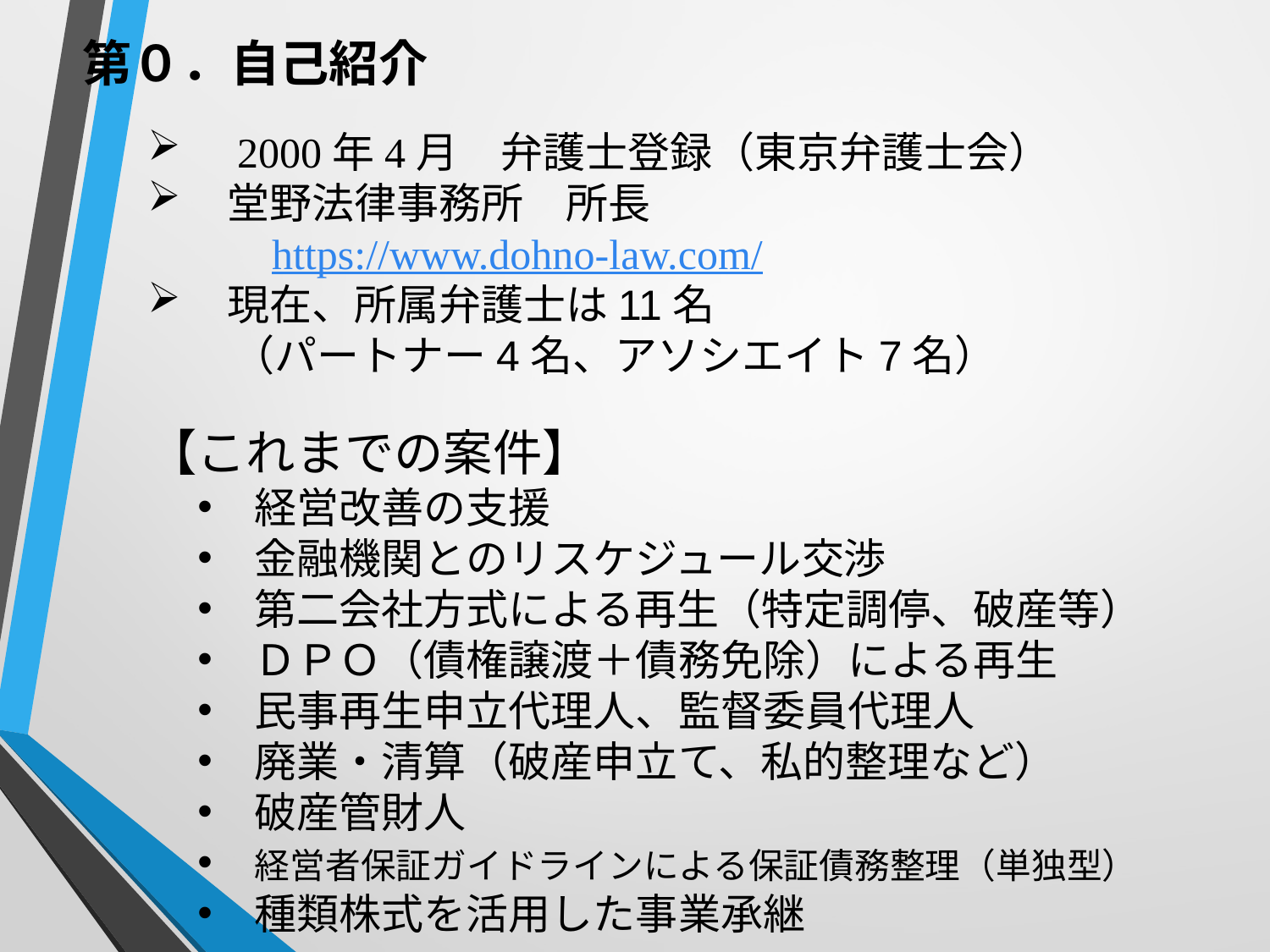

第０．自己紹介

　2000年4月　弁護士登録（東京弁護士会）
　堂野法律事務所　所長
https://www.dohno-law.com/
　現在、所属弁護士は11名
　　（パートナー4名、アソシエイト7名）

【これまでの案件】
　経営改善の支援
　金融機関とのリスケジュール交渉
　第二会社方式による再生（特定調停、破産等）
　ＤＰＯ（債権譲渡＋債務免除）による再生
　民事再生申立代理人、監督委員代理人
　廃業・清算（破産申立て、私的整理など）
　破産管財人
　経営者保証ガイドラインによる保証債務整理（単独型）
　種類株式を活用した事業承継